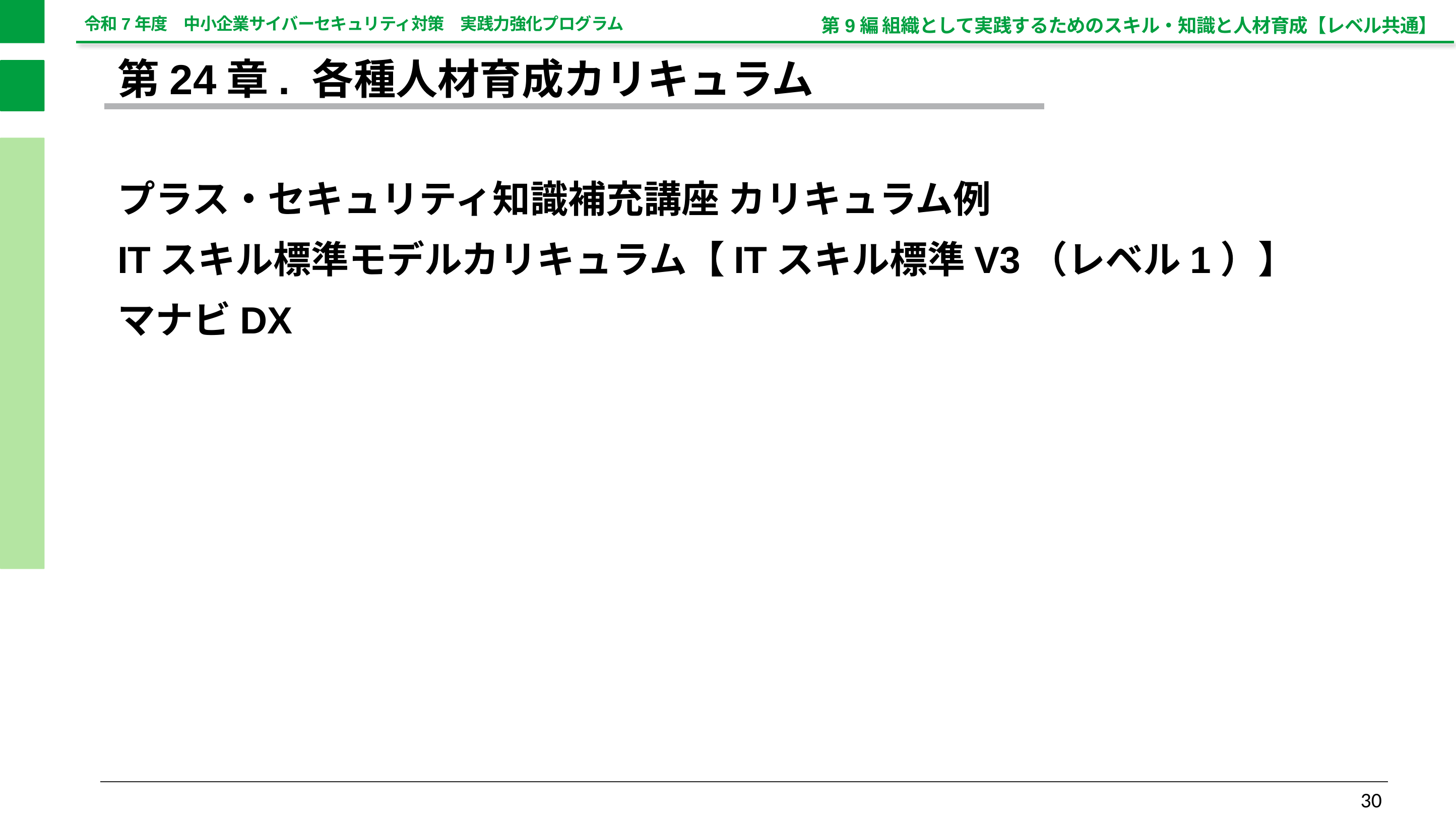

第9編 組織として実践するためのスキル・知識と人材育成【レベル共通】
第24章. 各種人材育成カリキュラム
プラス・セキュリティ知識補充講座 カリキュラム例
ITスキル標準モデルカリキュラム【ITスキル標準V3（レベル1）】
マナビDX